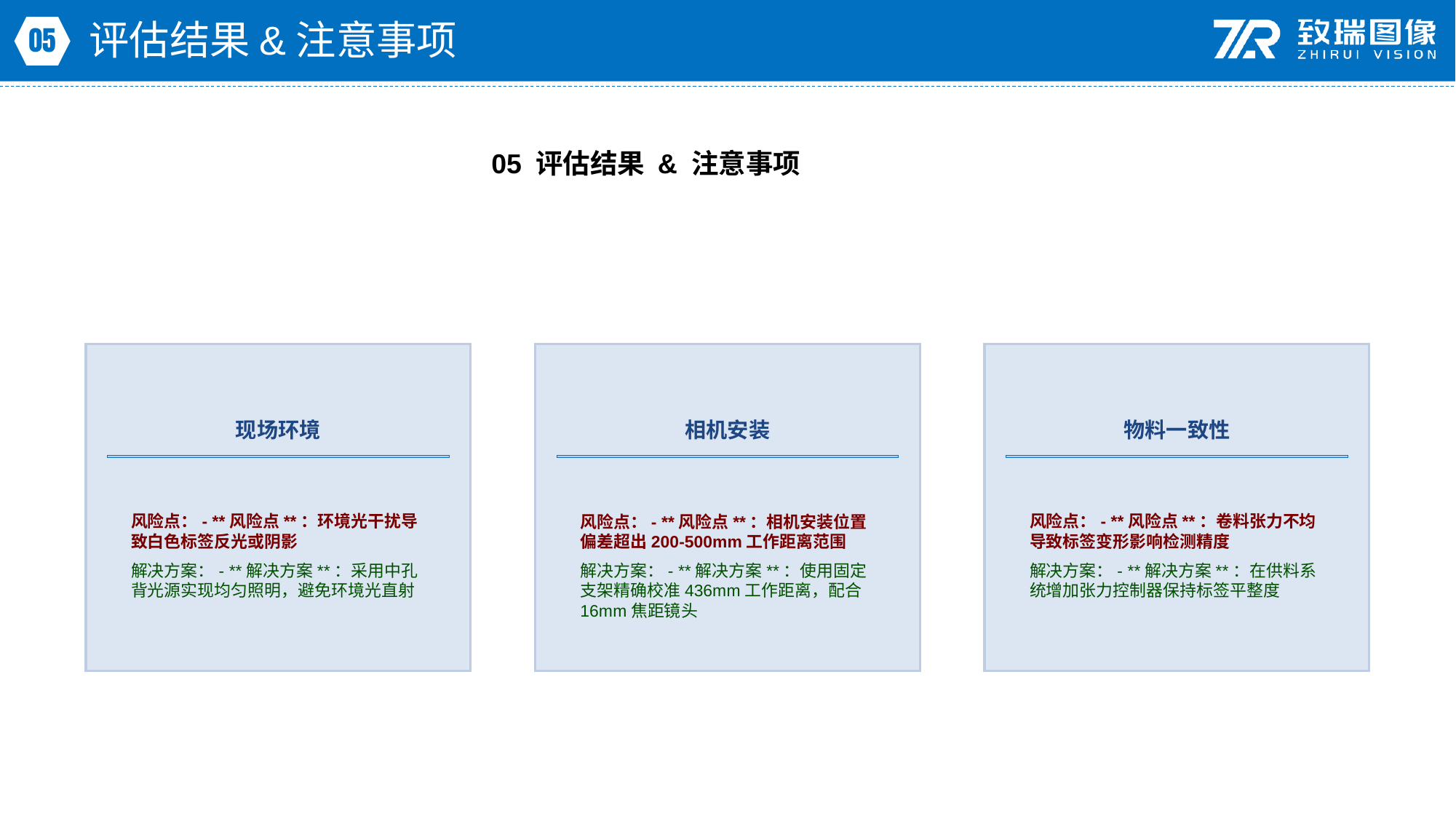

评估结果&注意事项
05

05 评估结果 & 注意事项

现场环境

相机安装

物料一致性

风险点：- **风险点**：环境光干扰导致白色标签反光或阴影
解决方案：- **解决方案**：采用中孔背光源实现均匀照明，避免环境光直射

风险点：- **风险点**：相机安装位置偏差超出200-500mm工作距离范围
解决方案：- **解决方案**：使用固定支架精确校准436mm工作距离，配合16mm焦距镜头

风险点：- **风险点**：卷料张力不均导致标签变形影响检测精度
解决方案：- **解决方案**：在供料系统增加张力控制器保持标签平整度